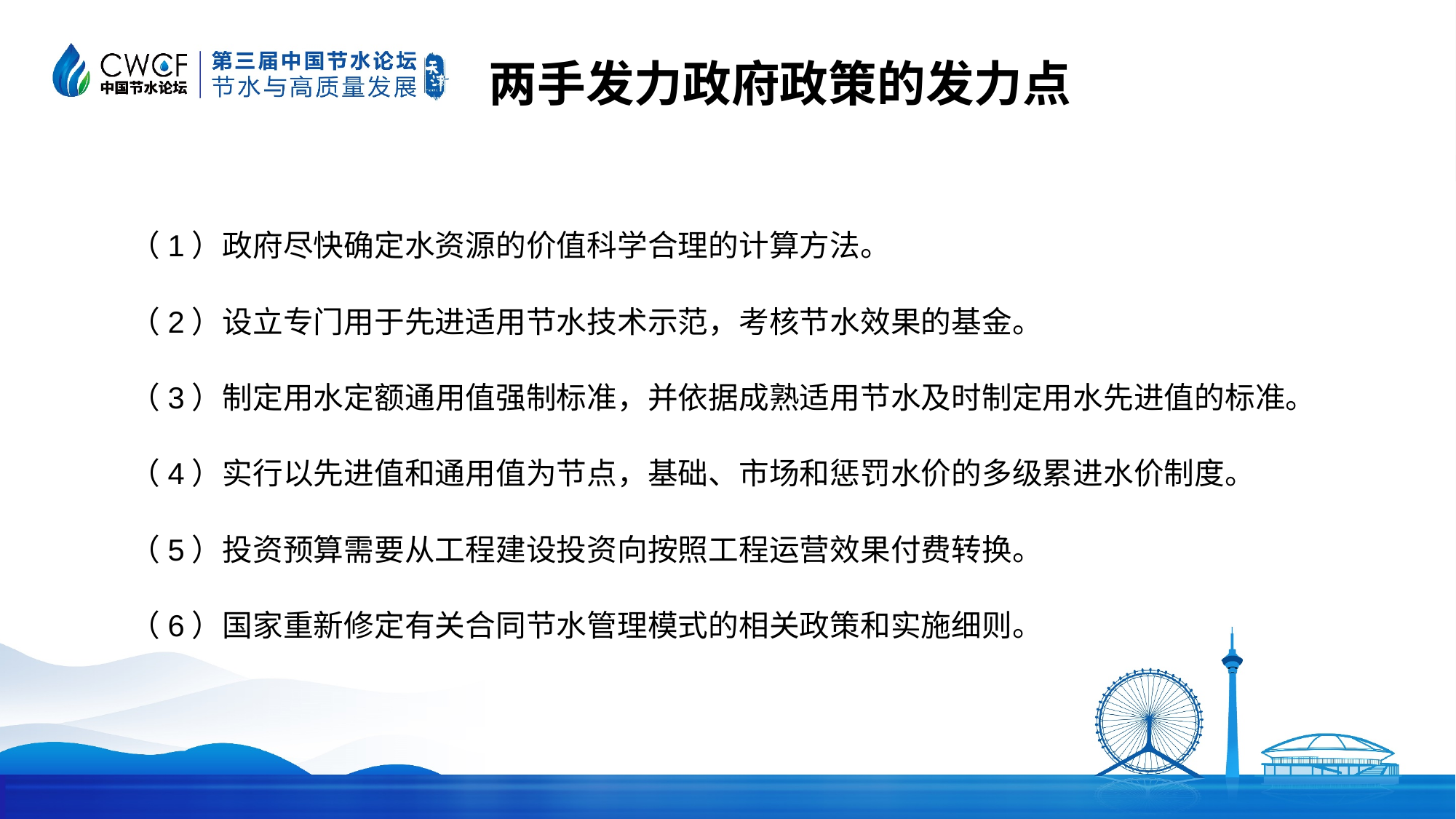

两手发力政府政策的发力点
（1）政府尽快确定水资源的价值科学合理的计算方法。
（2）设立专门用于先进适用节水技术示范，考核节水效果的基金。
（3）制定用水定额通用值强制标准，并依据成熟适用节水及时制定用水先进值的标准。
（4）实行以先进值和通用值为节点，基础、市场和惩罚水价的多级累进水价制度。
（5）投资预算需要从工程建设投资向按照工程运营效果付费转换。
（6）国家重新修定有关合同节水管理模式的相关政策和实施细则。